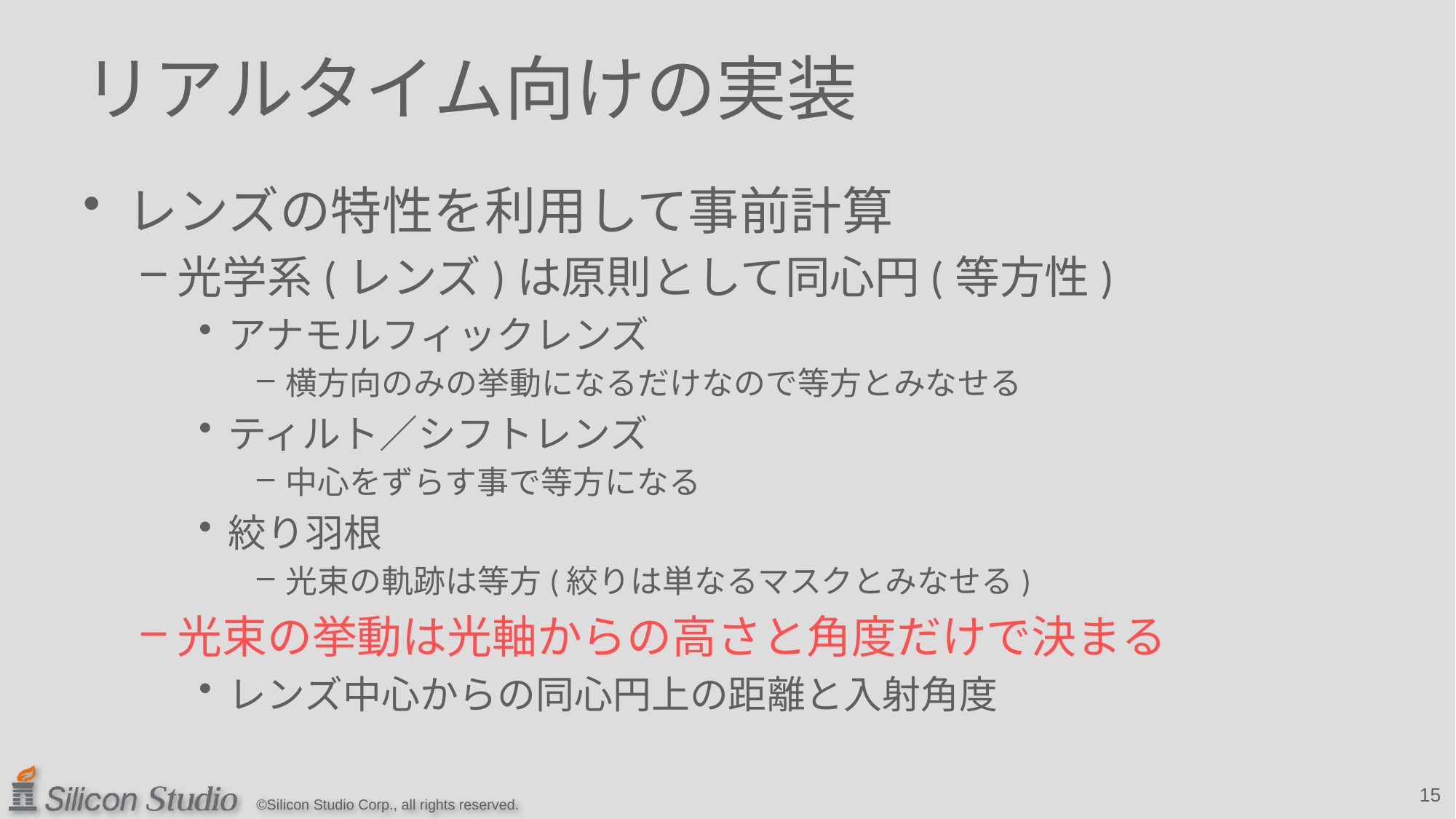

# リアルタイム向けの実装
レンズの特性を利用して事前計算
光学系(レンズ)は原則として同心円(等方性)
アナモルフィックレンズ
横方向のみの挙動になるだけなので等方とみなせる
ティルト／シフトレンズ
中心をずらす事で等方になる
絞り羽根
光束の軌跡は等方(絞りは単なるマスクとみなせる)
光束の挙動は光軸からの高さと角度だけで決まる
レンズ中心からの同心円上の距離と入射角度
15